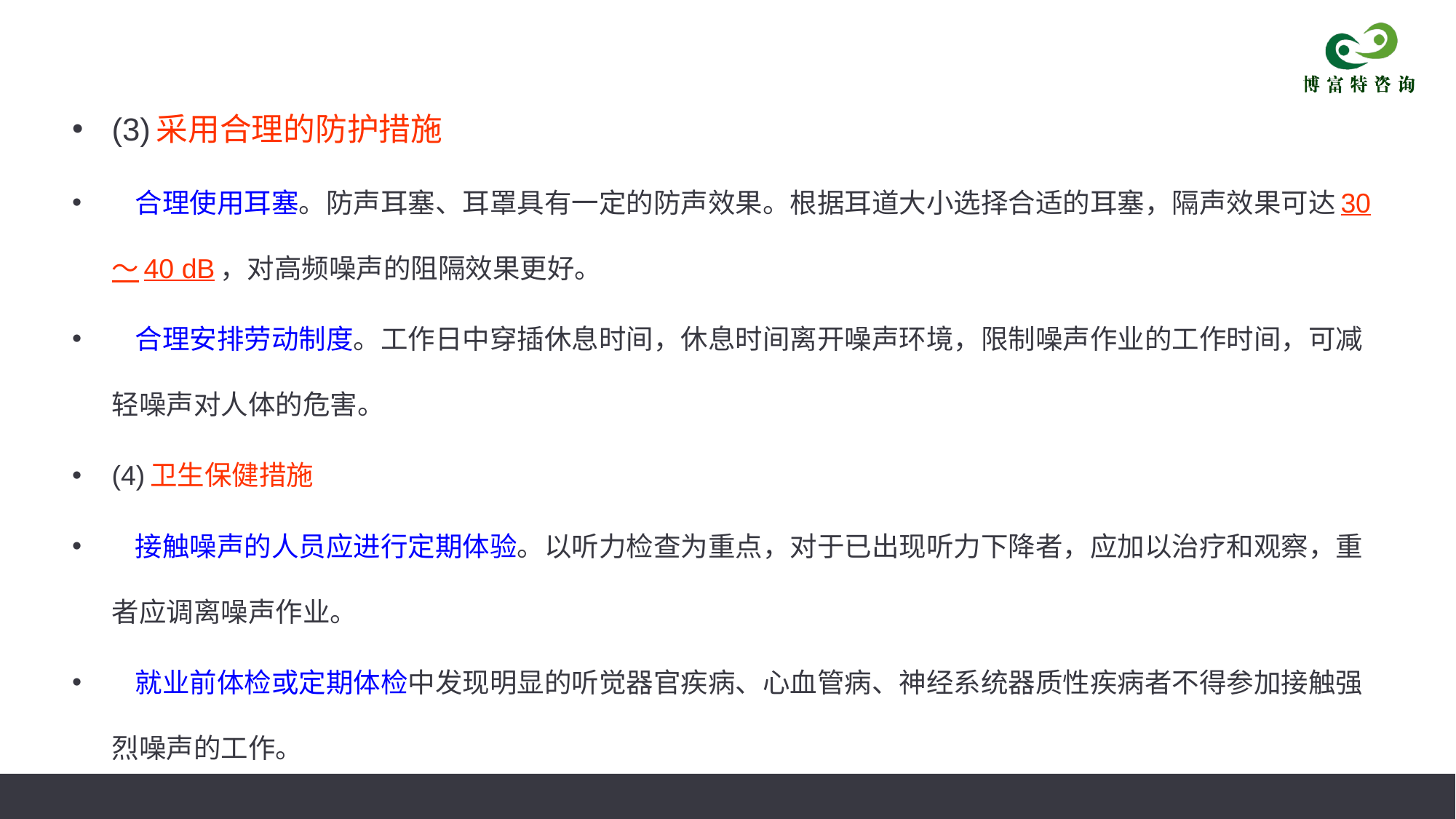

(3)采用合理的防护措施
   合理使用耳塞。防声耳塞、耳罩具有一定的防声效果。根据耳道大小选择合适的耳塞，隔声效果可达30～40 dB，对高频噪声的阻隔效果更好。
   合理安排劳动制度。工作日中穿插休息时间，休息时间离开噪声环境，限制噪声作业的工作时间，可减轻噪声对人体的危害。
(4)卫生保健措施
   接触噪声的人员应进行定期体验。以听力检查为重点，对于已出现听力下降者，应加以治疗和观察，重者应调离噪声作业。
   就业前体检或定期体检中发现明显的听觉器官疾病、心血管病、神经系统器质性疾病者不得参加接触强烈噪声的工作。